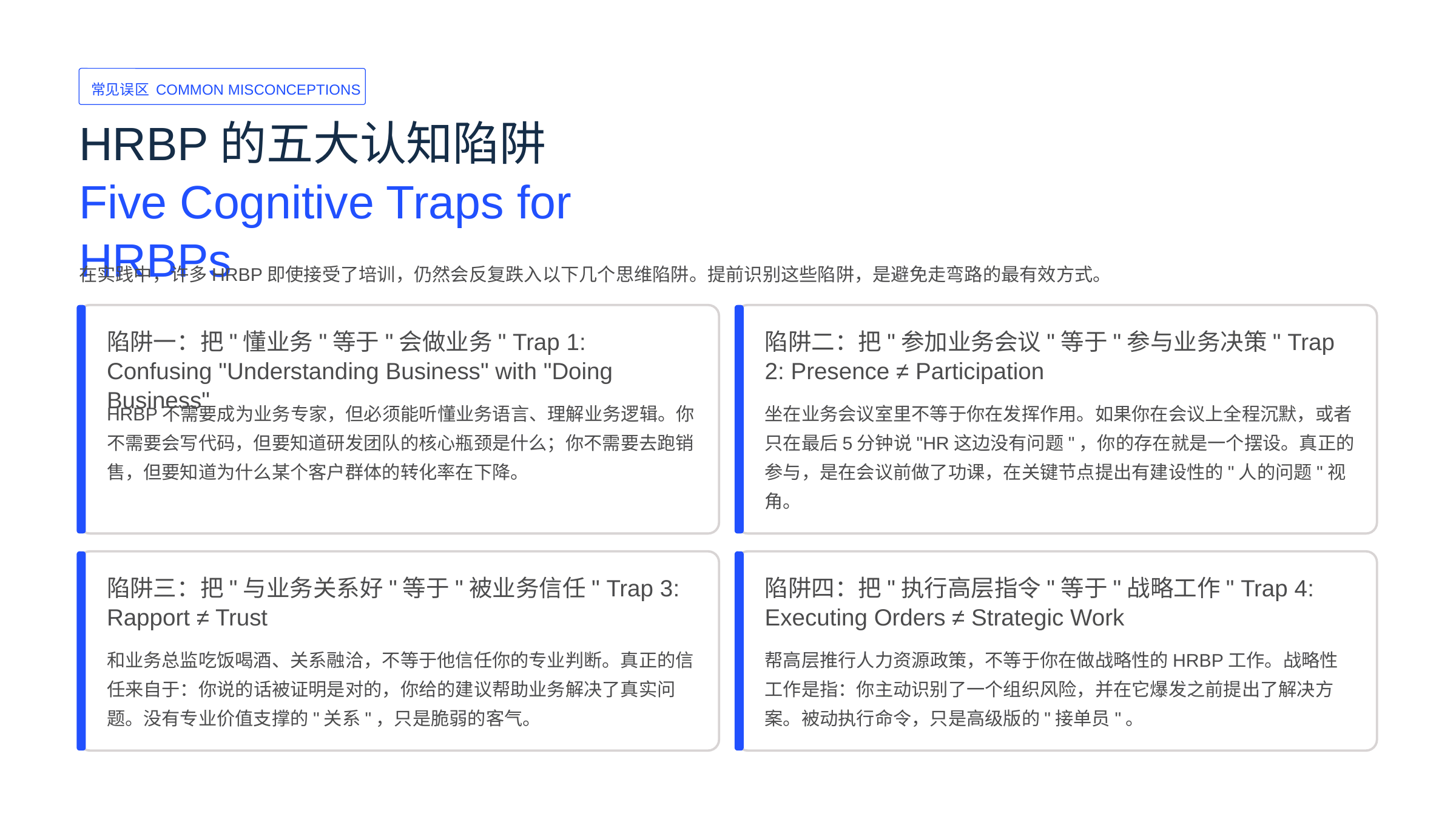

常见误区 COMMON MISCONCEPTIONS
HRBP的五大认知陷阱
Five Cognitive Traps for HRBPs
在实践中，许多HRBP即使接受了培训，仍然会反复跌入以下几个思维陷阱。提前识别这些陷阱，是避免走弯路的最有效方式。

陷阱一：把"懂业务"等于"会做业务" Trap 1: Confusing "Understanding Business" with "Doing Business"
陷阱二：把"参加业务会议"等于"参与业务决策" Trap 2: Presence ≠ Participation
HRBP不需要成为业务专家，但必须能听懂业务语言、理解业务逻辑。你不需要会写代码，但要知道研发团队的核心瓶颈是什么；你不需要去跑销售，但要知道为什么某个客户群体的转化率在下降。
坐在业务会议室里不等于你在发挥作用。如果你在会议上全程沉默，或者只在最后5分钟说"HR这边没有问题"，你的存在就是一个摆设。真正的参与，是在会议前做了功课，在关键节点提出有建设性的"人的问题"视角。

陷阱三：把"与业务关系好"等于"被业务信任" Trap 3: Rapport ≠ Trust
陷阱四：把"执行高层指令"等于"战略工作" Trap 4: Executing Orders ≠ Strategic Work
和业务总监吃饭喝酒、关系融洽，不等于他信任你的专业判断。真正的信任来自于：你说的话被证明是对的，你给的建议帮助业务解决了真实问题。没有专业价值支撑的"关系"，只是脆弱的客气。
帮高层推行人力资源政策，不等于你在做战略性的HRBP工作。战略性工作是指：你主动识别了一个组织风险，并在它爆发之前提出了解决方案。被动执行命令，只是高级版的"接单员"。